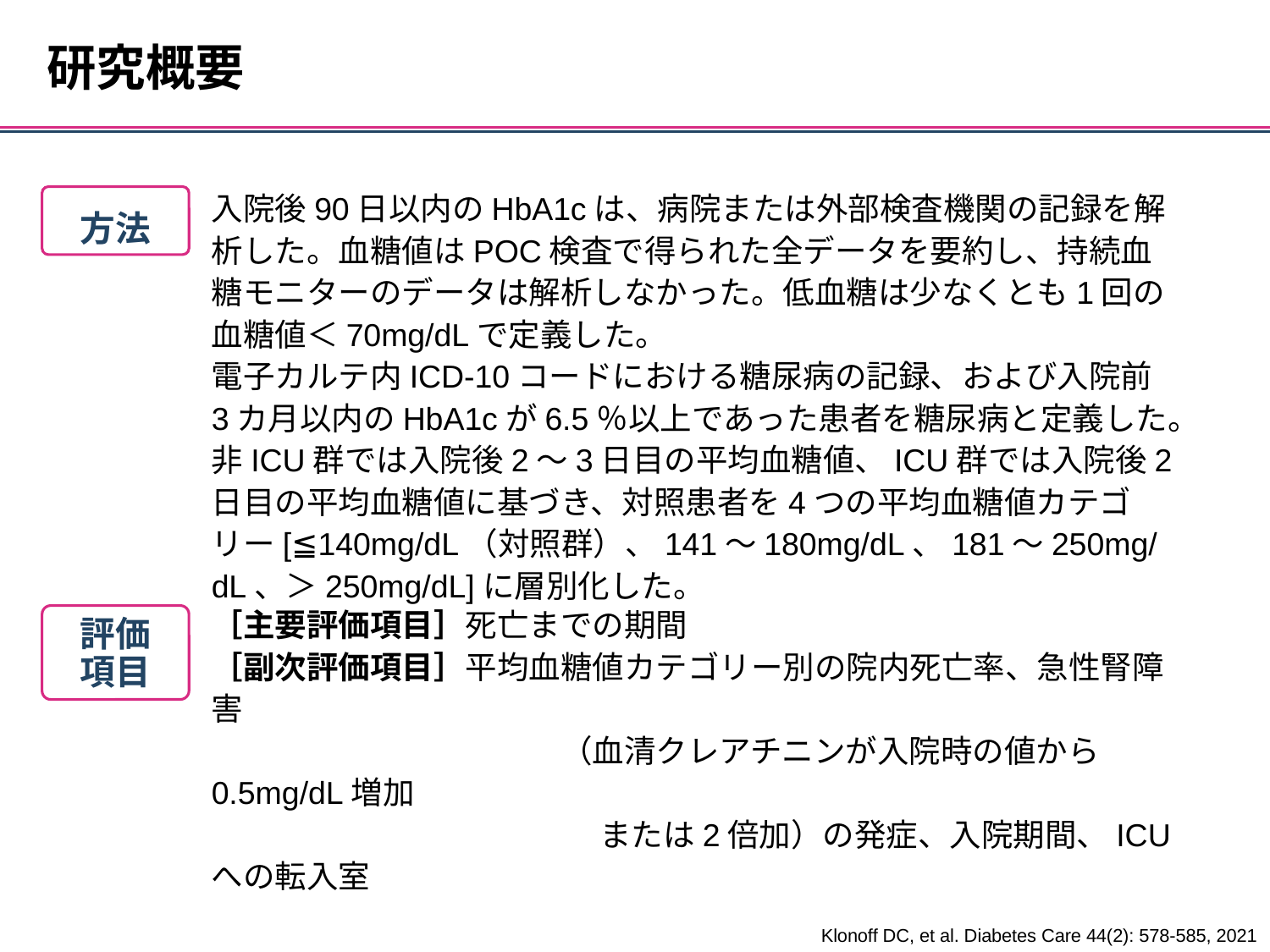

研究概要
入院後90日以内のHbA1cは、病院または外部検査機関の記録を解析した。血糖値はPOC検査で得られた全データを要約し、持続血糖モニターのデータは解析しなかった。低血糖は少なくとも1回の血糖値＜70mg/dLで定義した。
電子カルテ内ICD-10コードにおける糖尿病の記録、および入院前3カ月以内のHbA1cが6.5％以上であった患者を糖尿病と定義した。非ICU群では入院後2～3日目の平均血糖値、ICU群では入院後2日目の平均血糖値に基づき、対照患者を4つの平均血糖値カテゴリー[≦140mg/dL（対照群）、141～180mg/dL、181～250mg/dL、＞250mg/dL]に層別化した。

方法
［主要評価項目］死亡までの期間
［副次評価項目］平均血糖値カテゴリー別の院内死亡率、急性腎障害
　　　　　　　　　　　（血清クレアチニンが入院時の値から0.5mg/dL増加
　　　　　　　　　　　　 または2倍加）の発症、入院期間、ICUへの転入室

評価
項目
Klonoff DC, et al. Diabetes Care 44(2): 578-585, 2021